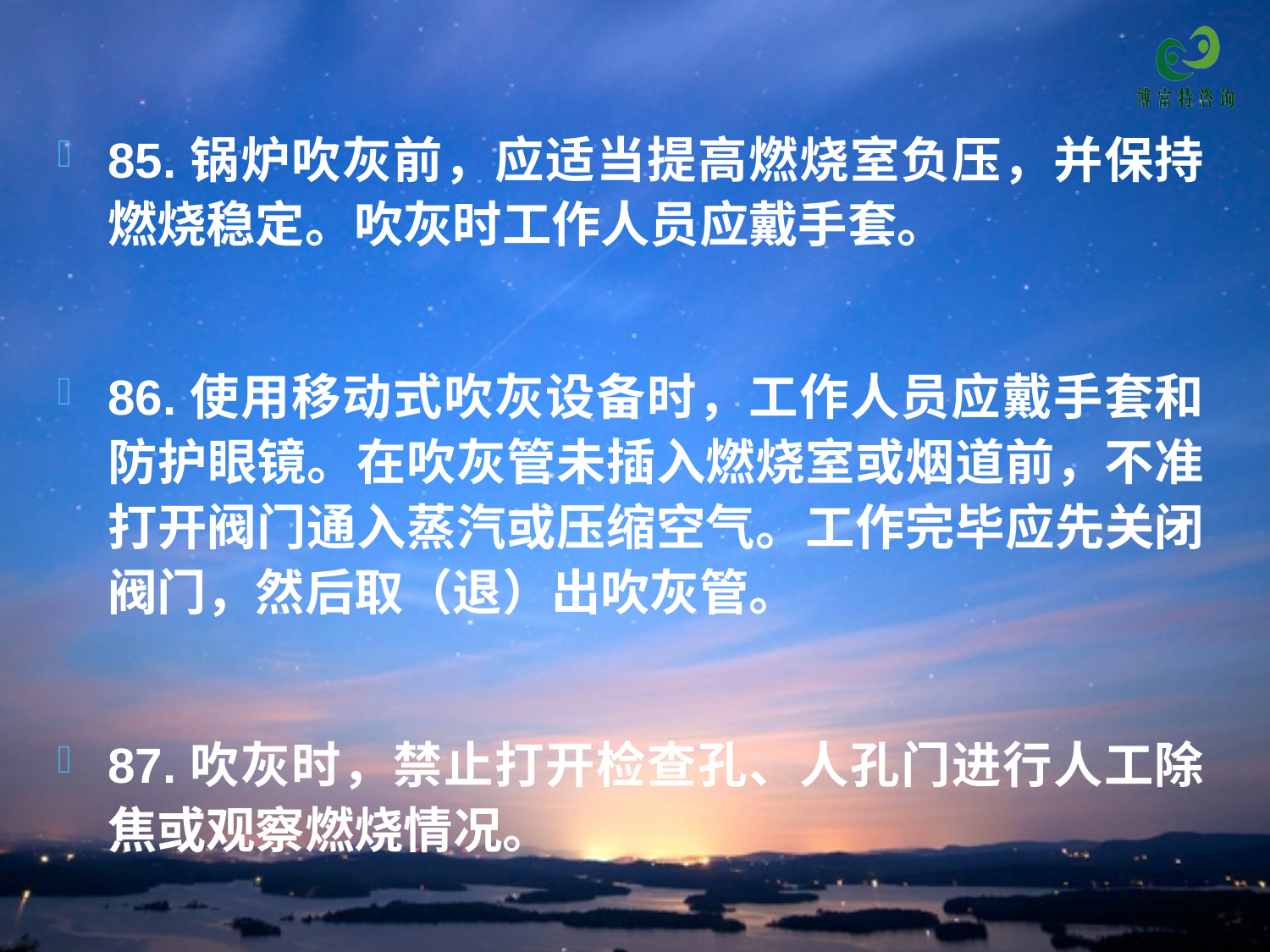

85.锅炉吹灰前，应适当提高燃烧室负压，并保持燃烧稳定。吹灰时工作人员应戴手套。

86.使用移动式吹灰设备时，工作人员应戴手套和防护眼镜。在吹灰管未插入燃烧室或烟道前，不准打开阀门通入蒸汽或压缩空气。工作完毕应先关闭阀门，然后取（退）出吹灰管。

87.吹灰时，禁止打开检查孔、人孔门进行人工除焦或观察燃烧情况。